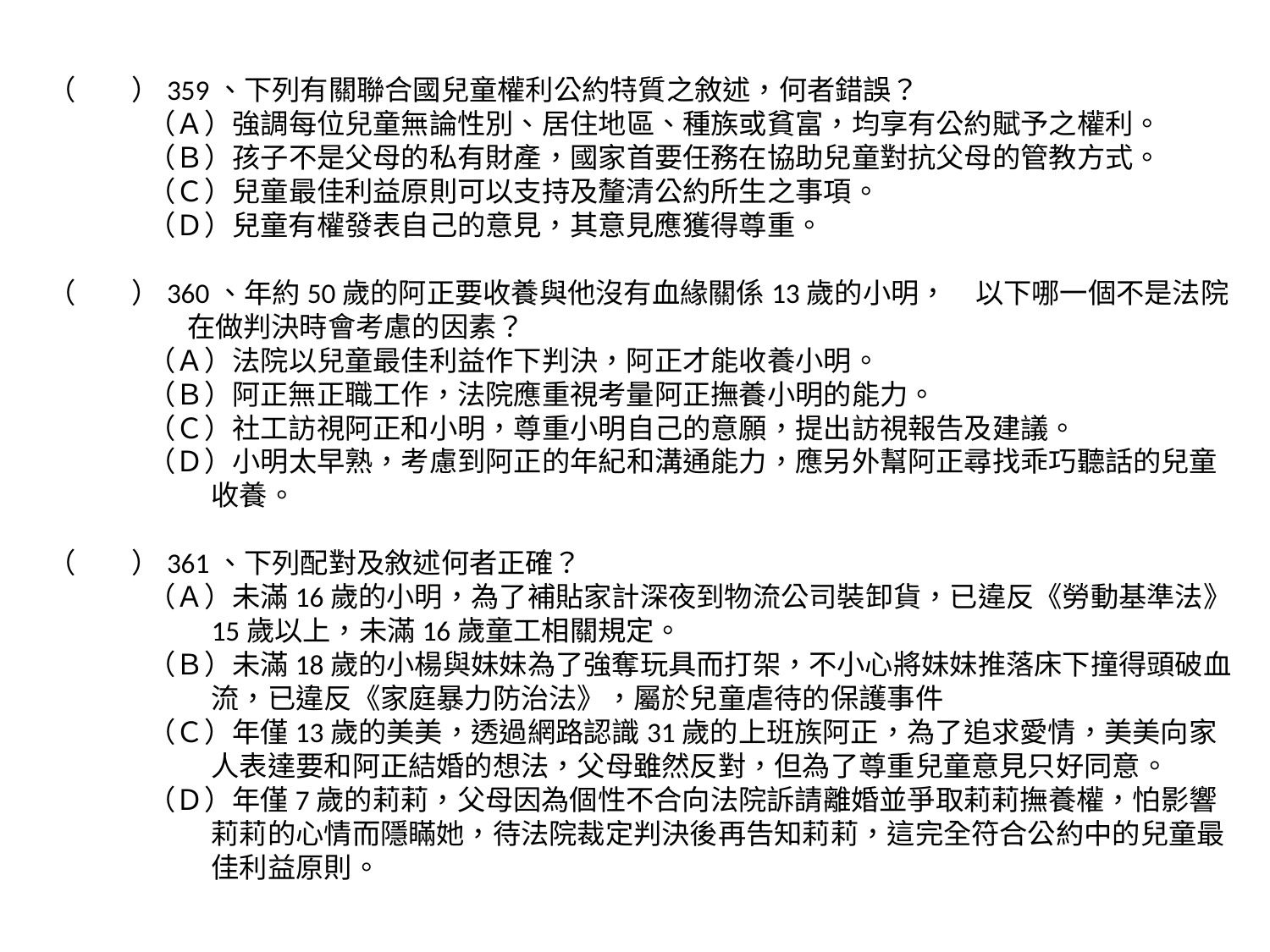

（　　）359、下列有關聯合國兒童權利公約特質之敘述，何者錯誤？
（Ａ）強調每位兒童無論性別、居住地區、種族或貧富，均享有公約賦予之權利。
（Ｂ）孩子不是父母的私有財產，國家首要任務在協助兒童對抗父母的管教方式。
（Ｃ）兒童最佳利益原則可以支持及釐清公約所生之事項。
（Ｄ）兒童有權發表自己的意見，其意見應獲得尊重。

（　　）360、年約50歲的阿正要收養與他沒有血緣關係13歲的小明，　以下哪一個不是法院在做判決時會考慮的因素？
（Ａ）法院以兒童最佳利益作下判決，阿正才能收養小明。
（Ｂ）阿正無正職工作，法院應重視考量阿正撫養小明的能力。
（Ｃ）社工訪視阿正和小明，尊重小明自己的意願，提出訪視報告及建議。
（Ｄ）小明太早熟，考慮到阿正的年紀和溝通能力，應另外幫阿正尋找乖巧聽話的兒童收養。

（　　）361、下列配對及敘述何者正確？
（Ａ）未滿16歲的小明，為了補貼家計深夜到物流公司裝卸貨，已違反《勞動基準法》15歲以上，未滿16歲童工相關規定。
（Ｂ）未滿18歲的小楊與妹妹為了強奪玩具而打架，不小心將妹妹推落床下撞得頭破血流，已違反《家庭暴力防治法》，屬於兒童虐待的保護事件
（Ｃ）年僅13歲的美美，透過網路認識31歲的上班族阿正，為了追求愛情，美美向家人表達要和阿正結婚的想法，父母雖然反對，但為了尊重兒童意見只好同意。
（Ｄ）年僅7歲的莉莉，父母因為個性不合向法院訴請離婚並爭取莉莉撫養權，怕影響莉莉的心情而隱瞞她，待法院裁定判決後再告知莉莉，這完全符合公約中的兒童最佳利益原則。